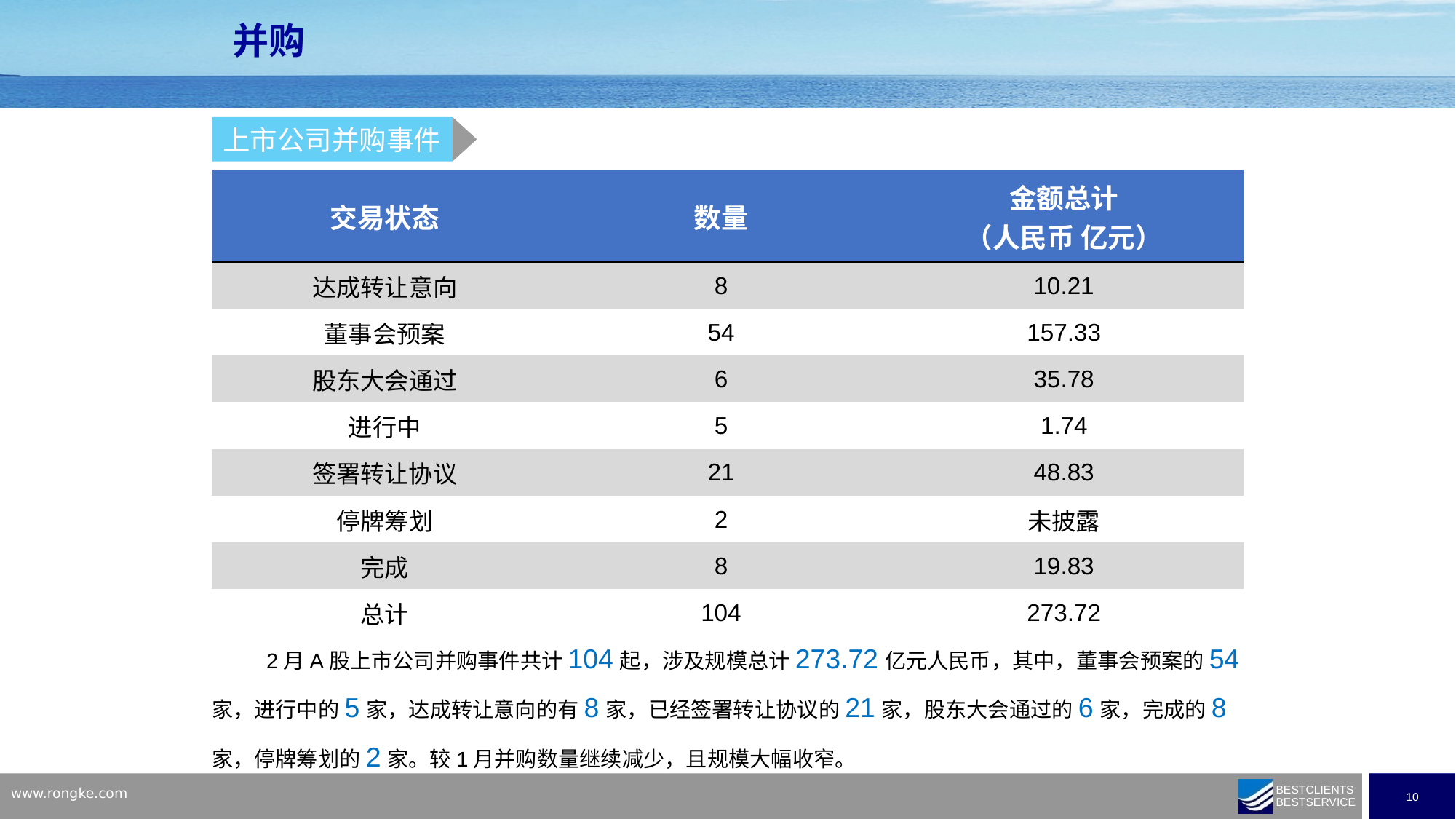

并购
上市公司并购事件

| 交易状态 | 数量 | 金额总计 （人民币 亿元） |
| --- | --- | --- |
| 达成转让意向 | 8 | 10.21 |
| 董事会预案 | 54 | 157.33 |
| 股东大会通过 | 6 | 35.78 |
| 进行中 | 5 | 1.74 |
| 签署转让协议 | 21 | 48.83 |
| 停牌筹划 | 2 | 未披露 |
| 完成 | 8 | 19.83 |
| 总计 | 104 | 273.72 |
2月A股上市公司并购事件共计104起，涉及规模总计273.72亿元人民币，其中，董事会预案的54家，进行中的5家，达成转让意向的有8家，已经签署转让协议的21家，股东大会通过的6家，完成的8家，停牌筹划的2家。较1月并购数量继续减少，且规模大幅收窄。